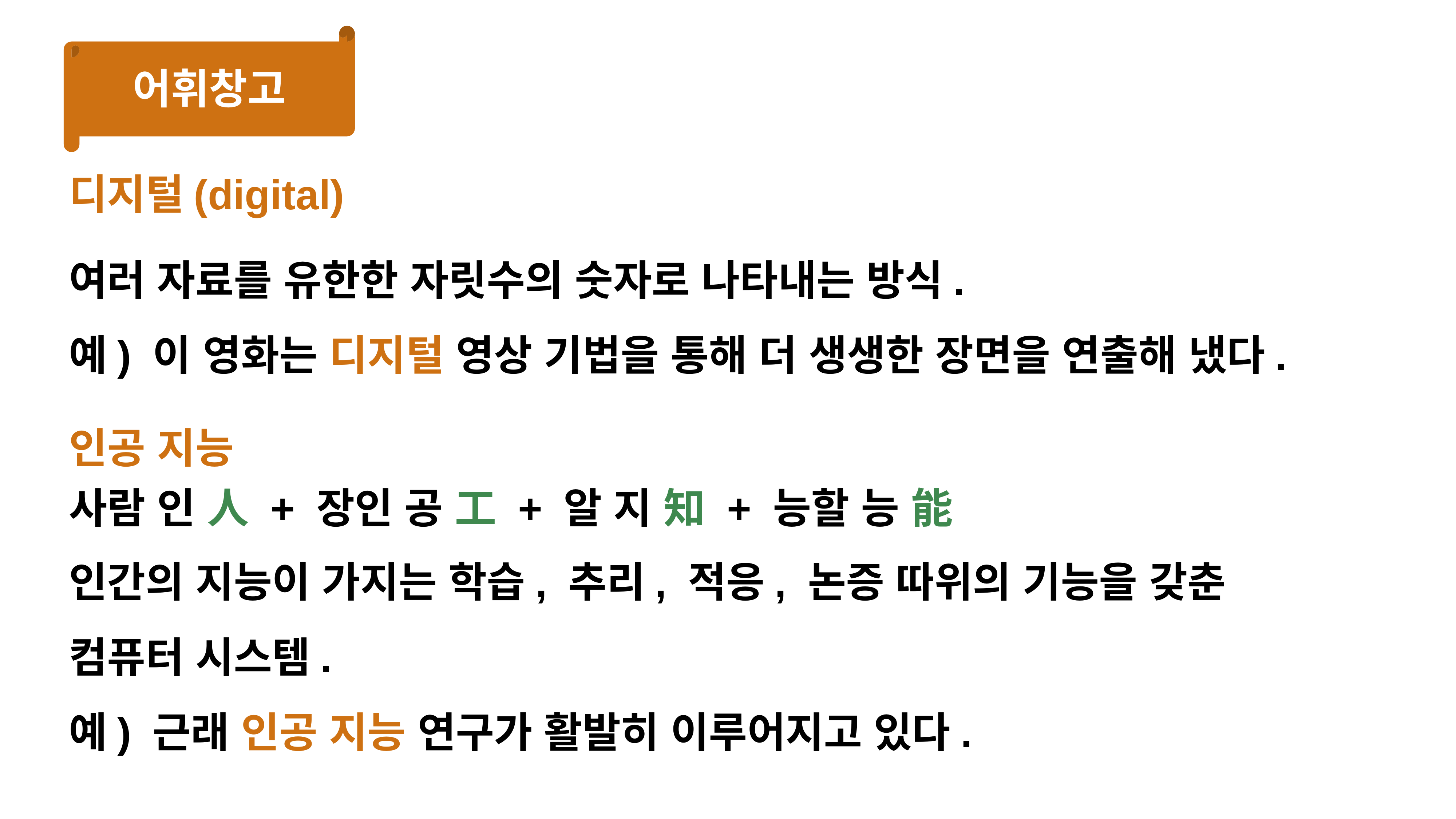

어휘창고
디지털(digital)
여러 자료를 유한한 자릿수의 숫자로 나타내는 방식.
예) 이 영화는 디지털 영상 기법을 통해 더 생생한 장면을 연출해 냈다.
인공 지능
사람 인 人 + 장인 공 工 + 알 지 知 + 능할 능 能
인간의 지능이 가지는 학습, 추리, 적응, 논증 따위의 기능을 갖춘
컴퓨터 시스템.
예) 근래 인공 지능 연구가 활발히 이루어지고 있다.